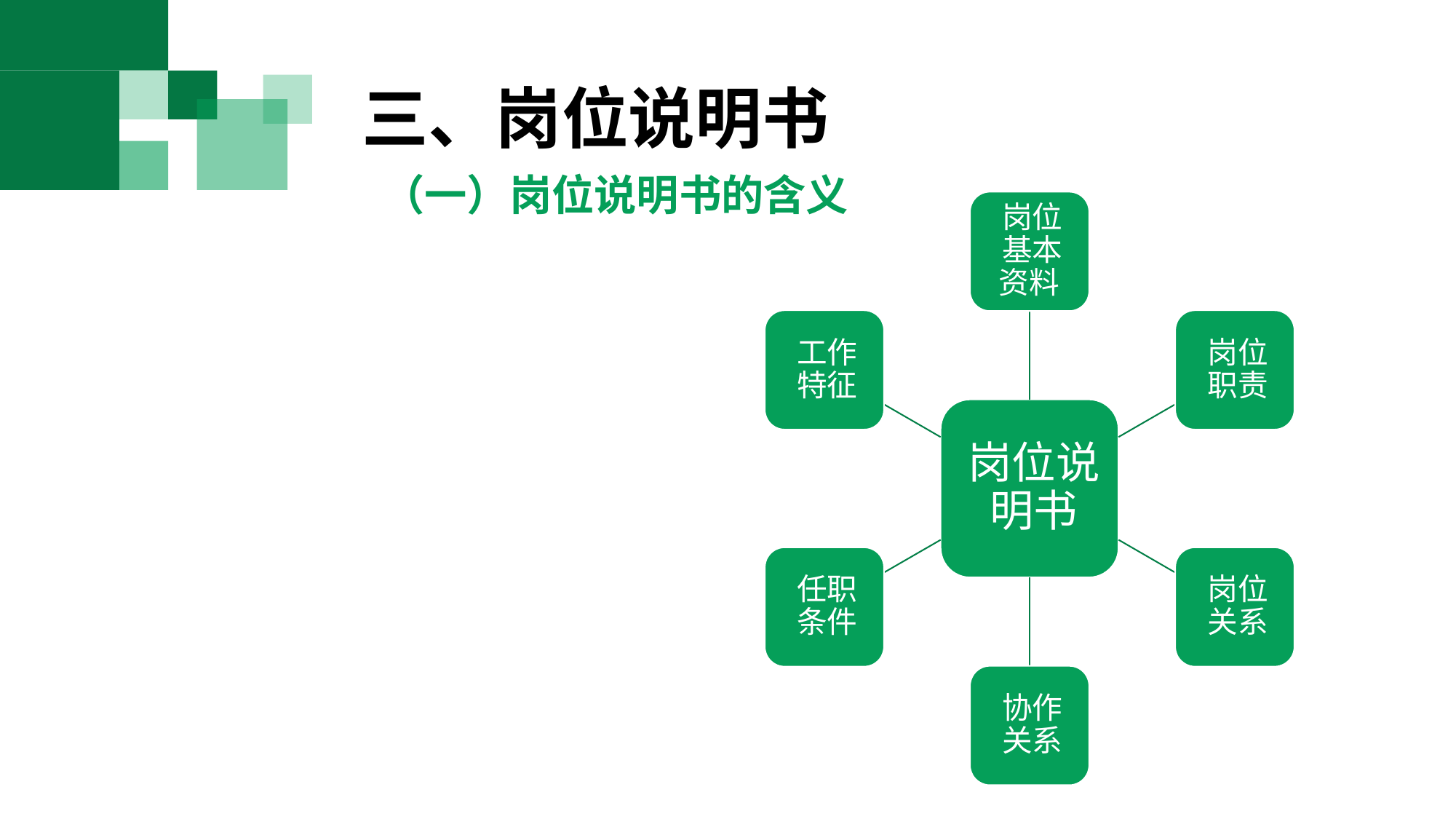

三、岗位说明书
二、学业规划的特（一）岗位说明书的含义
点是什么？
岗位说明书
岗位基本资料
岗位职责
岗位关系
协作关系
任职条件
工作特征